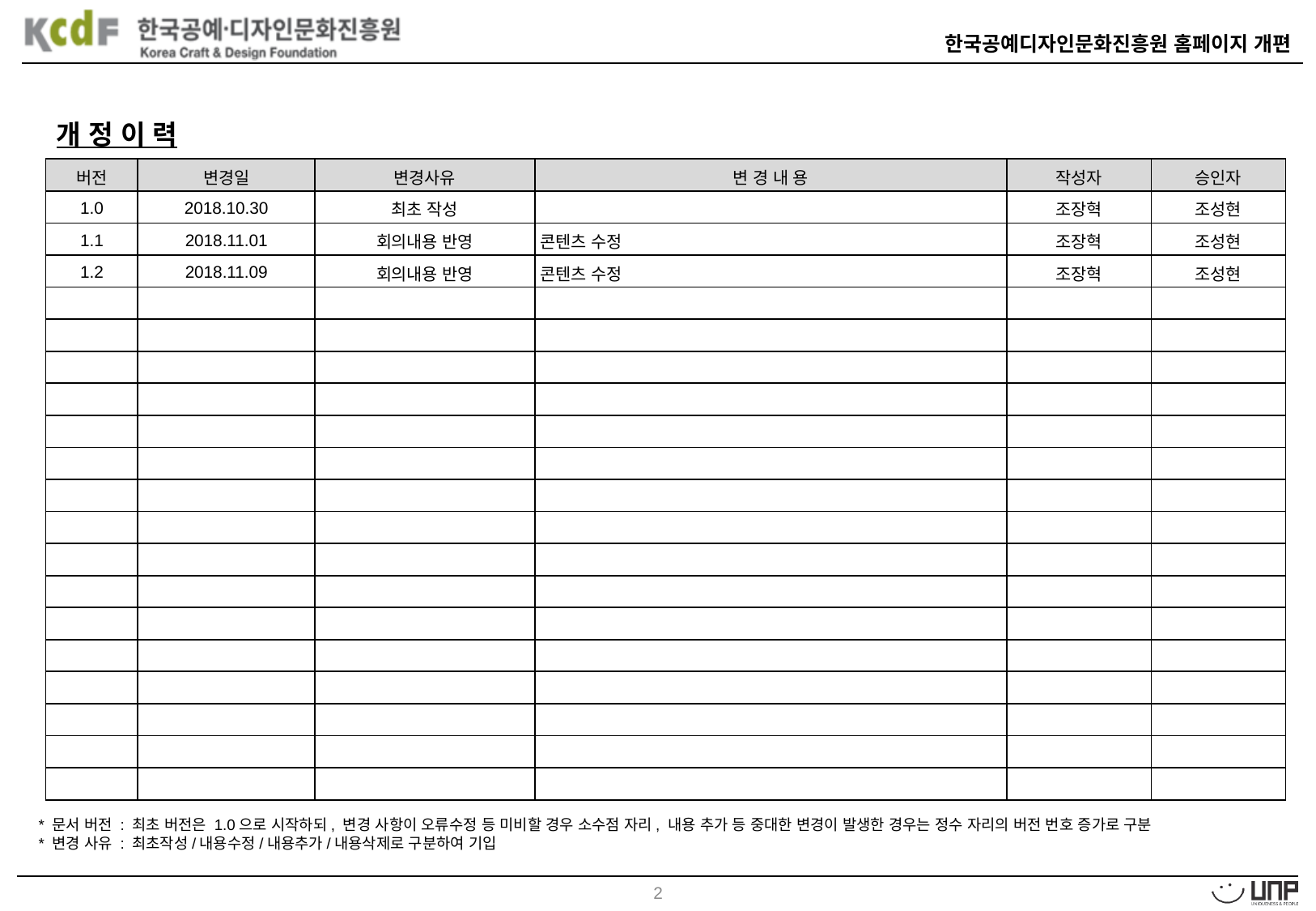

개 정 이 력
| 버전 | 변경일 | 변경사유 | 변 경 내 용 | 작성자 | 승인자 |
| --- | --- | --- | --- | --- | --- |
| 1.0 | 2018.10.30 | 최초 작성 |  | 조장혁 | 조성현 |
| 1.1 | 2018.11.01 | 회의내용 반영 | 콘텐츠 수정 | 조장혁 | 조성현 |
| 1.2 | 2018.11.09 | 회의내용 반영 | 콘텐츠 수정 | 조장혁 | 조성현 |
|  |  |  |  |  |  |
|  |  |  |  |  |  |
|  |  |  |  |  |  |
|  |  |  |  |  |  |
|  |  |  |  |  |  |
|  |  |  |  |  |  |
|  |  |  |  |  |  |
|  |  |  |  |  |  |
|  |  |  |  |  |  |
|  |  |  |  |  |  |
|  |  |  |  |  |  |
|  |  |  |  |  |  |
|  |  |  |  |  |  |
|  |  |  |  |  |  |
|  |  |  |  |  |  |
|  |  |  |  |  |  |
* 문서 버전 : 최초 버전은 1.0으로 시작하되, 변경 사항이 오류수정 등 미비할 경우 소수점 자리, 내용 추가 등 중대한 변경이 발생한 경우는 정수 자리의 버전 번호 증가로 구분
* 변경 사유 : 최초작성/내용수정/내용추가/내용삭제로 구분하여 기입
2